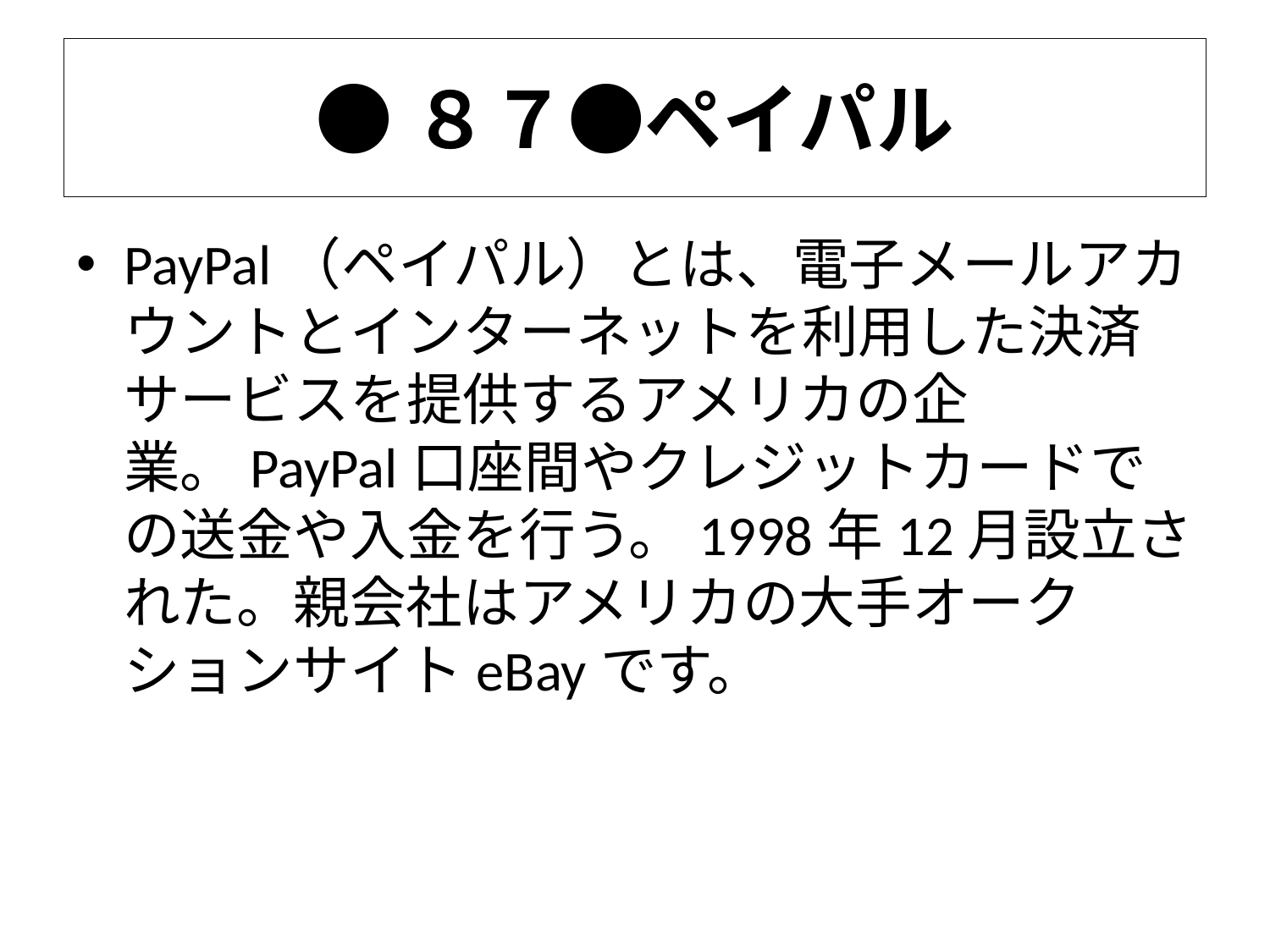

# ●８７●ペイパル
PayPal（ペイパル）とは、電子メールアカウントとインターネットを利用した決済サービスを提供するアメリカの企業。PayPal口座間やクレジットカードでの送金や入金を行う。1998年12月設立された。親会社はアメリカの大手オークションサイトeBayです。